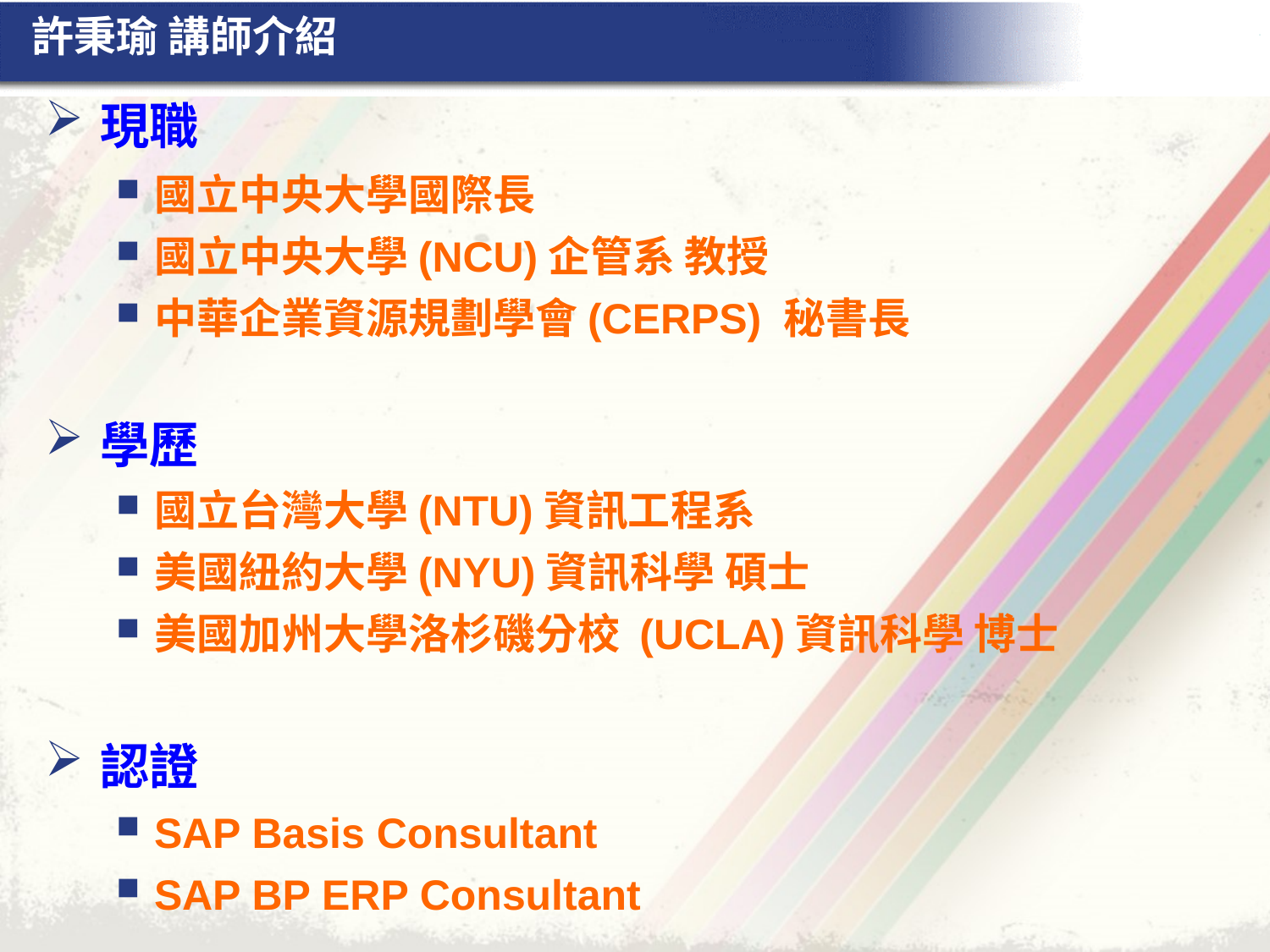

# 許秉瑜 講師介紹
現職
國立中央大學國際長
國立中央大學(NCU)企管系 教授
中華企業資源規劃學會(CERPS) 秘書長

學歷
國立台灣大學(NTU)資訊工程系
美國紐約大學(NYU)資訊科學 碩士
美國加州大學洛杉磯分校 (UCLA)資訊科學 博士

認證
SAP Basis Consultant
SAP BP ERP Consultant